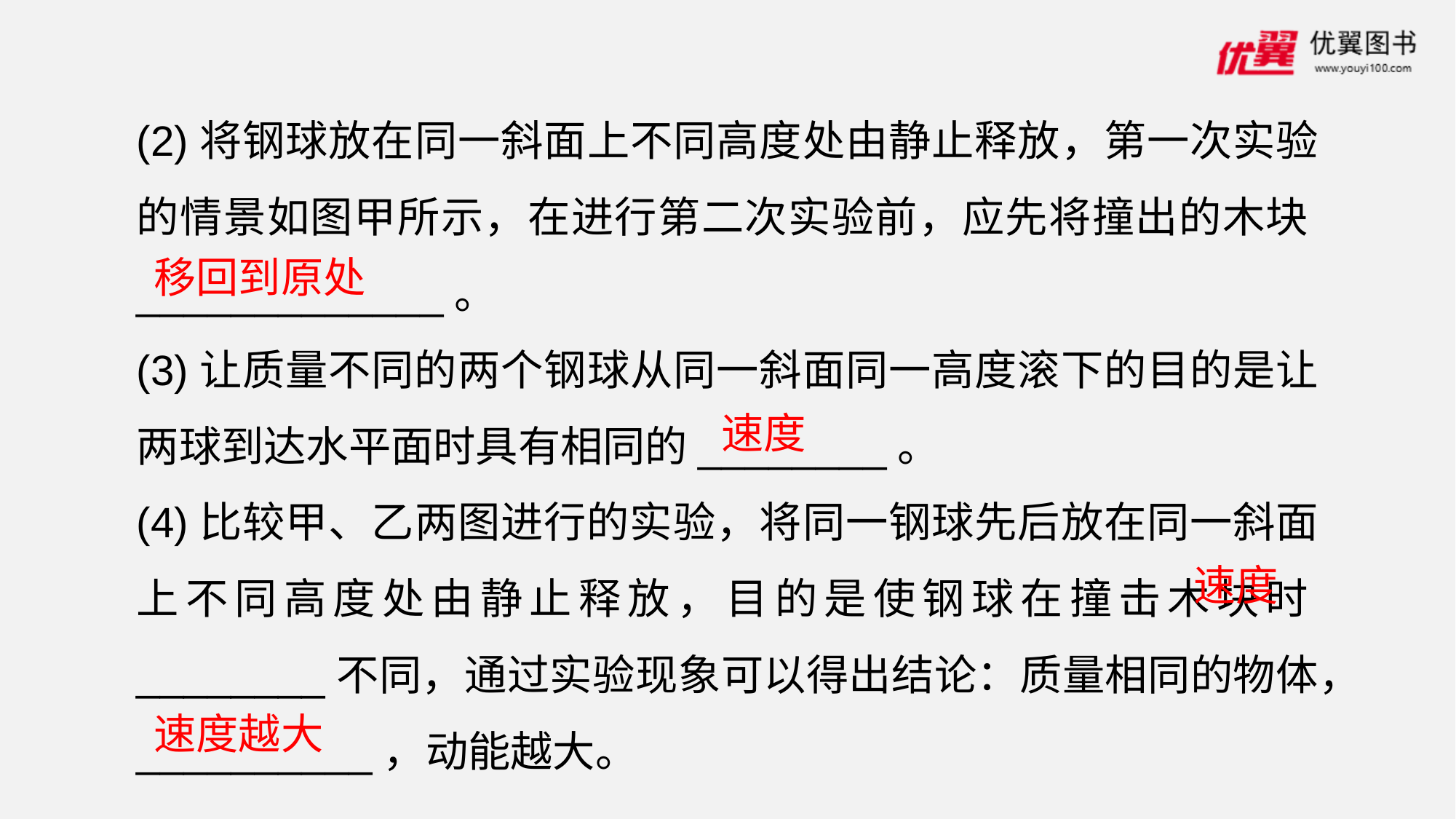

(2)将钢球放在同一斜面上不同高度处由静止释放，第一次实验的情景如图甲所示，在进行第二次实验前，应先将撞出的木块_____________。
(3)让质量不同的两个钢球从同一斜面同一高度滚下的目的是让两球到达水平面时具有相同的________。
(4)比较甲、乙两图进行的实验，将同一钢球先后放在同一斜面上不同高度处由静止释放，目的是使钢球在撞击木块时________不同，通过实验现象可以得出结论：质量相同的物体，__________，动能越大。
移回到原处
速度
速度
速度越大